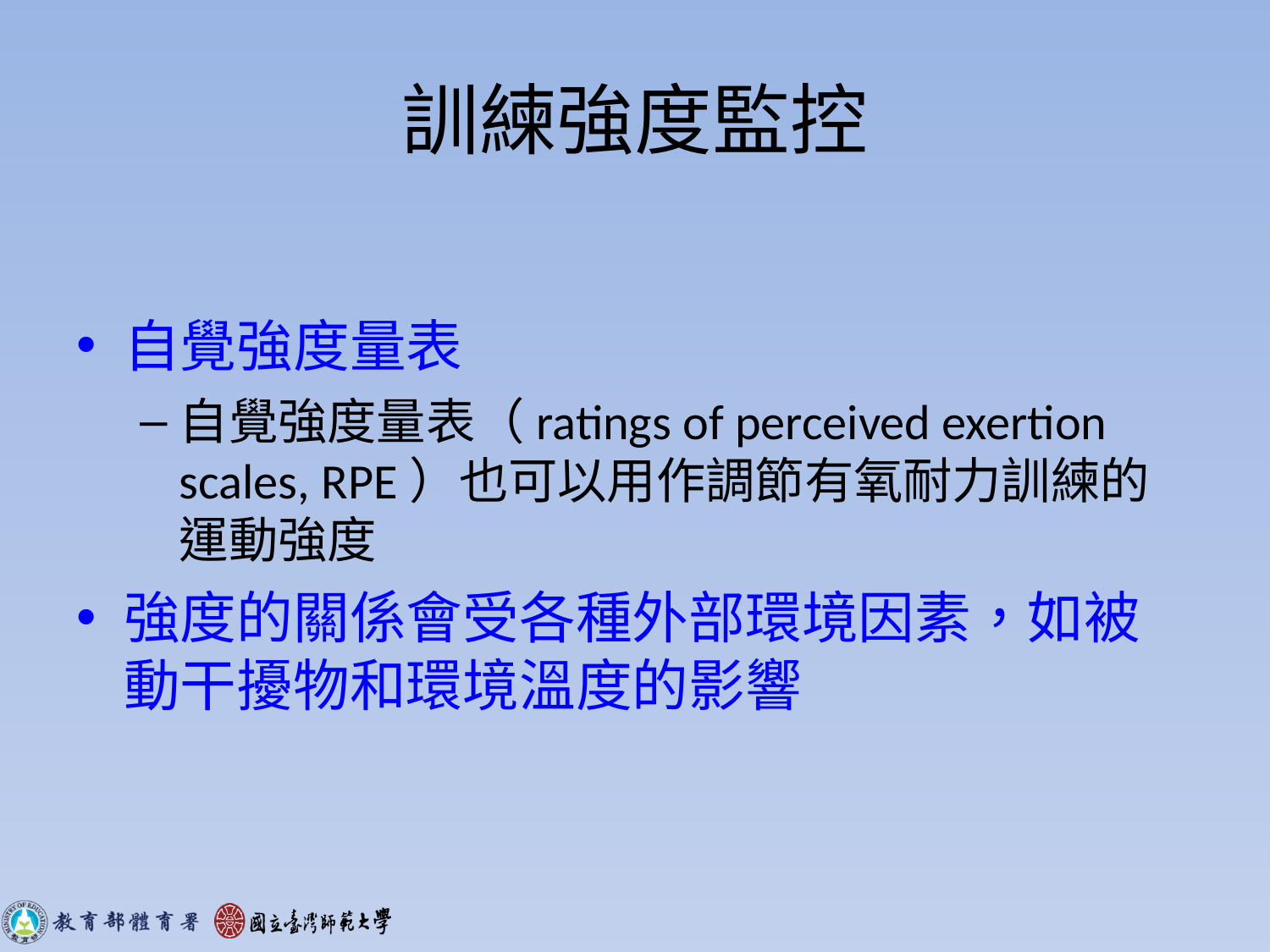

# 訓練強度監控

自覺強度量表
自覺強度量表（ratings of perceived exertion scales, RPE）也可以用作調節有氧耐力訓練的運動強度
強度的關係會受各種外部環境因素，如被動干擾物和環境溫度的影響